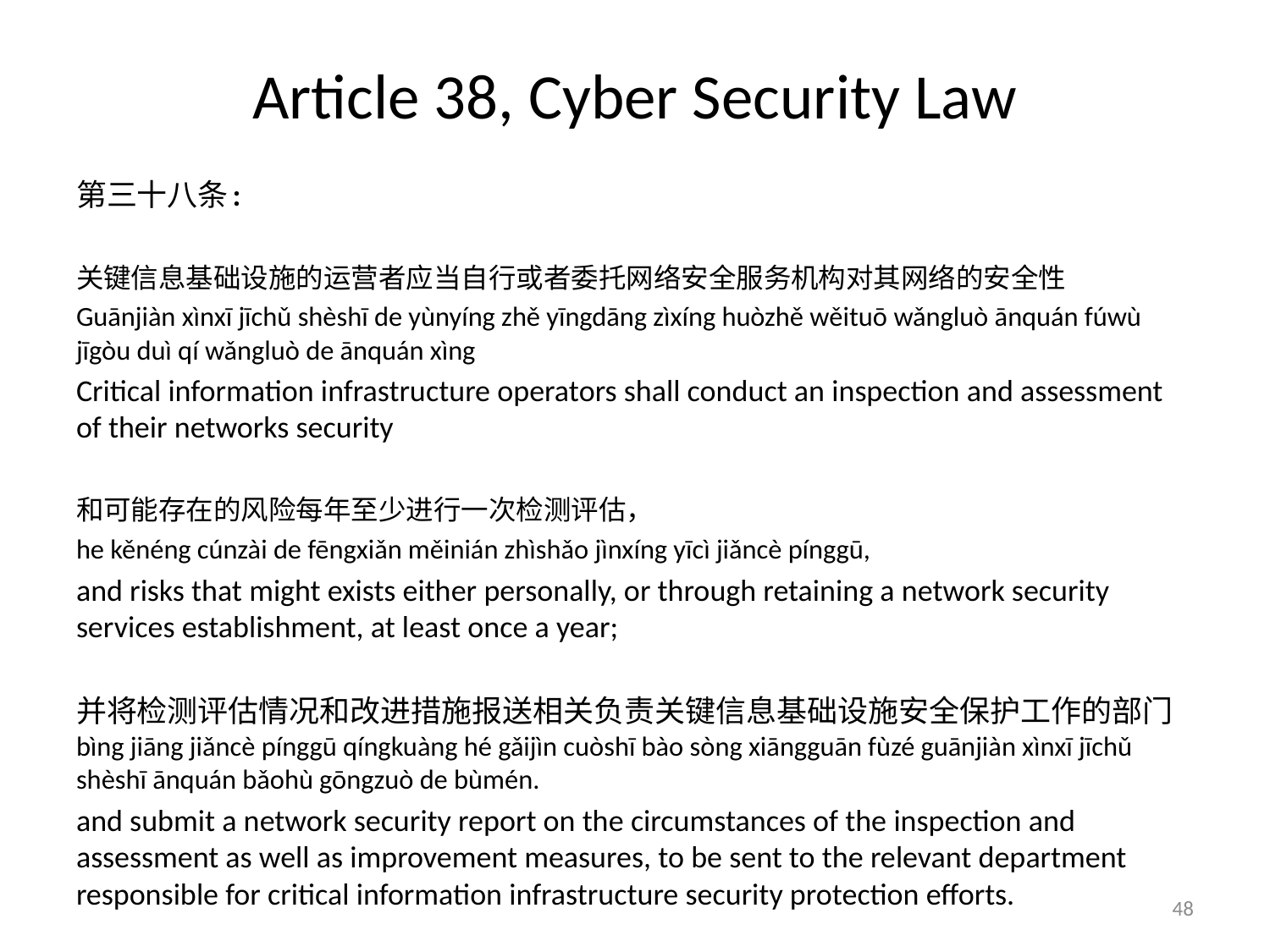

# Article 38, Cyber Security Law
第三十八条:

关键信息基础设施的运营者应当自行或者委托网络安全服务机构对其网络的安全性
Guānjiàn xìnxī jīchǔ shèshī de yùnyíng zhě yīngdāng zìxíng huòzhě wěituō wǎngluò ānquán fúwù jīgòu duì qí wǎngluò de ānquán xìng
Critical information infrastructure operators shall conduct an inspection and assessment of their networks security

和可能存在的风险每年至少进行一次检测评估，
he kěnéng cúnzài de fēngxiǎn měinián zhìshǎo jìnxíng yīcì jiǎncè pínggū,
and risks that might exists either personally, or through retaining a network security services establishment, at least once a year;

并将检测评估情况和改进措施报送相关负责关键信息基础设施安全保护工作的部门
bìng jiāng jiǎncè pínggū qíngkuàng hé gǎijìn cuòshī bào sòng xiāngguān fùzé guānjiàn xìnxī jīchǔ shèshī ānquán bǎohù gōngzuò de bùmén.
and submit a network security report on the circumstances of the inspection and assessment as well as improvement measures, to be sent to the relevant department responsible for critical information infrastructure security protection efforts.

48